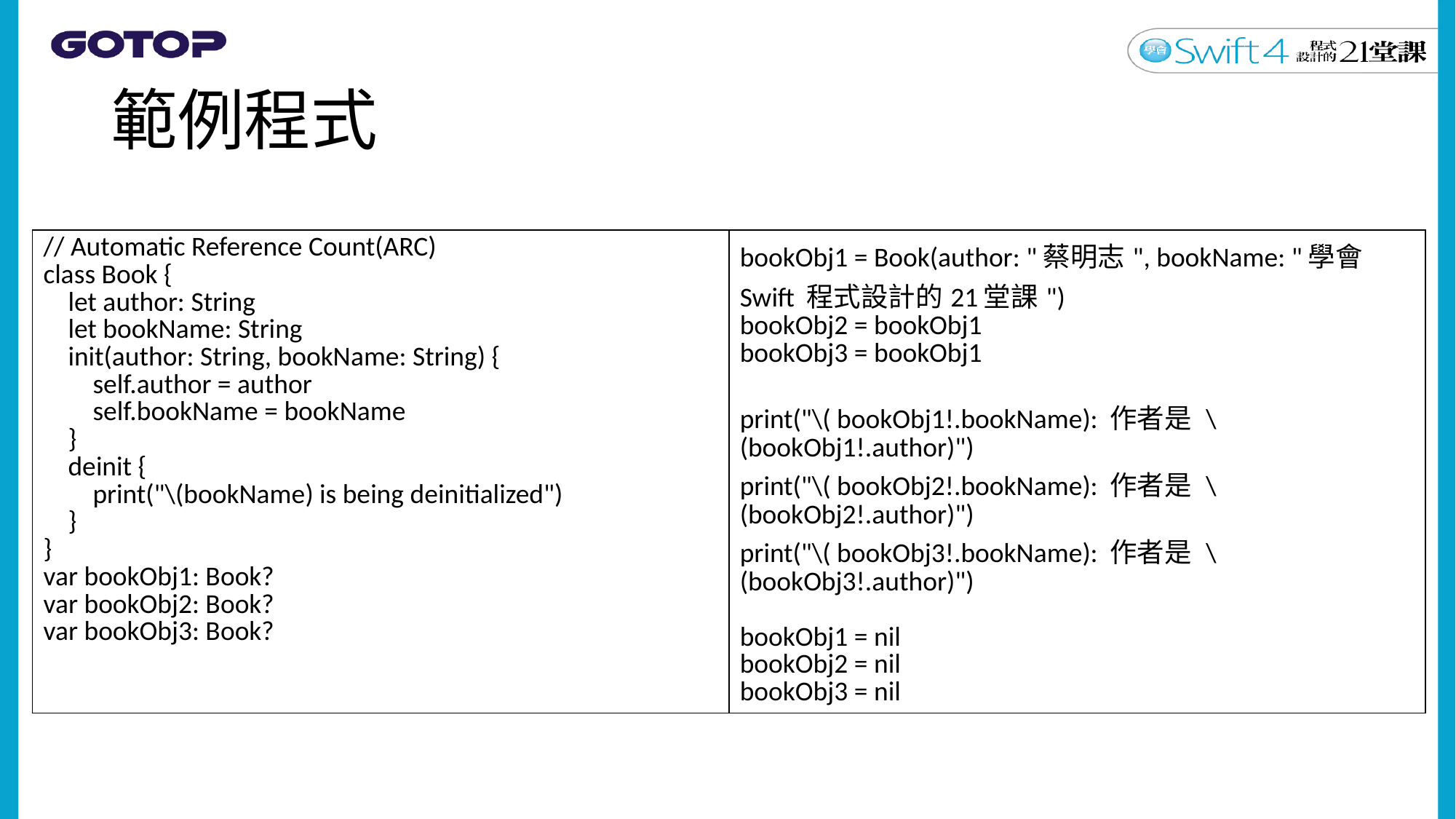

# 範例程式
| // Automatic Reference Count(ARC) class Book { let author: String let bookName: String init(author: String, bookName: String) { self.author = author self.bookName = bookName } deinit { print("\(bookName) is being deinitialized") } } var bookObj1: Book? var bookObj2: Book? var bookObj3: Book? | bookObj1 = Book(author: "蔡明志", bookName: "學會 Swift 程式設計的21堂課") bookObj2 = bookObj1 bookObj3 = bookObj1 print("\( bookObj1!.bookName): 作者是 \(bookObj1!.author)") print("\( bookObj2!.bookName): 作者是 \(bookObj2!.author)") print("\( bookObj3!.bookName): 作者是 \(bookObj3!.author)") bookObj1 = nil bookObj2 = nil bookObj3 = nil |
| --- | --- |